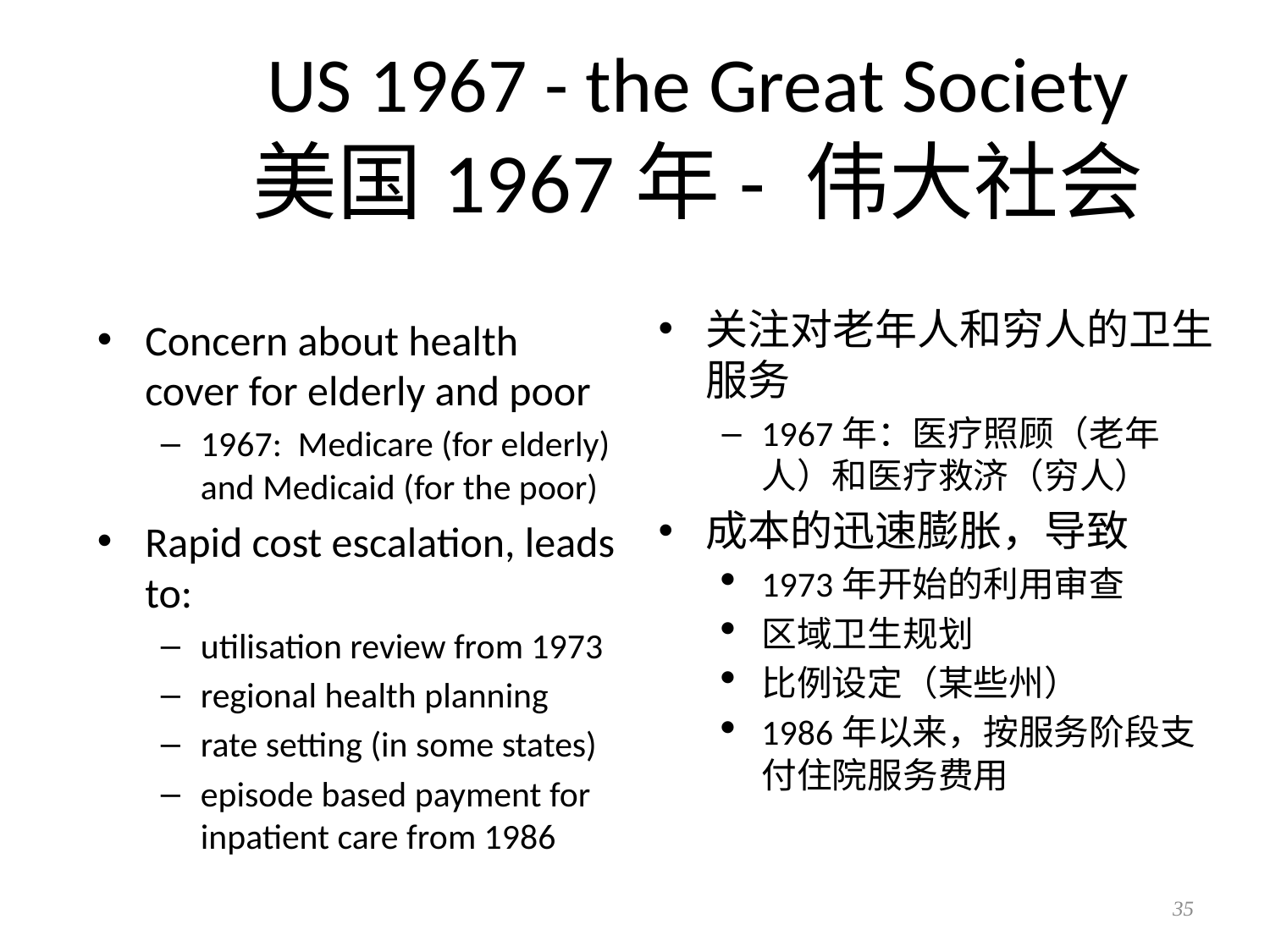

# US 1967 - the Great Society 美国1967年- 伟大社会
关注对老年人和穷人的卫生服务
1967年：医疗照顾（老年人）和医疗救济（穷人）
成本的迅速膨胀，导致
1973年开始的利用审查
区域卫生规划
比例设定（某些州）
1986年以来，按服务阶段支付住院服务费用
Concern about health cover for elderly and poor
1967:  Medicare (for elderly) and Medicaid (for the poor)
Rapid cost escalation, leads to:
utilisation review from 1973
regional health planning
rate setting (in some states)
episode based payment for inpatient care from 1986
35